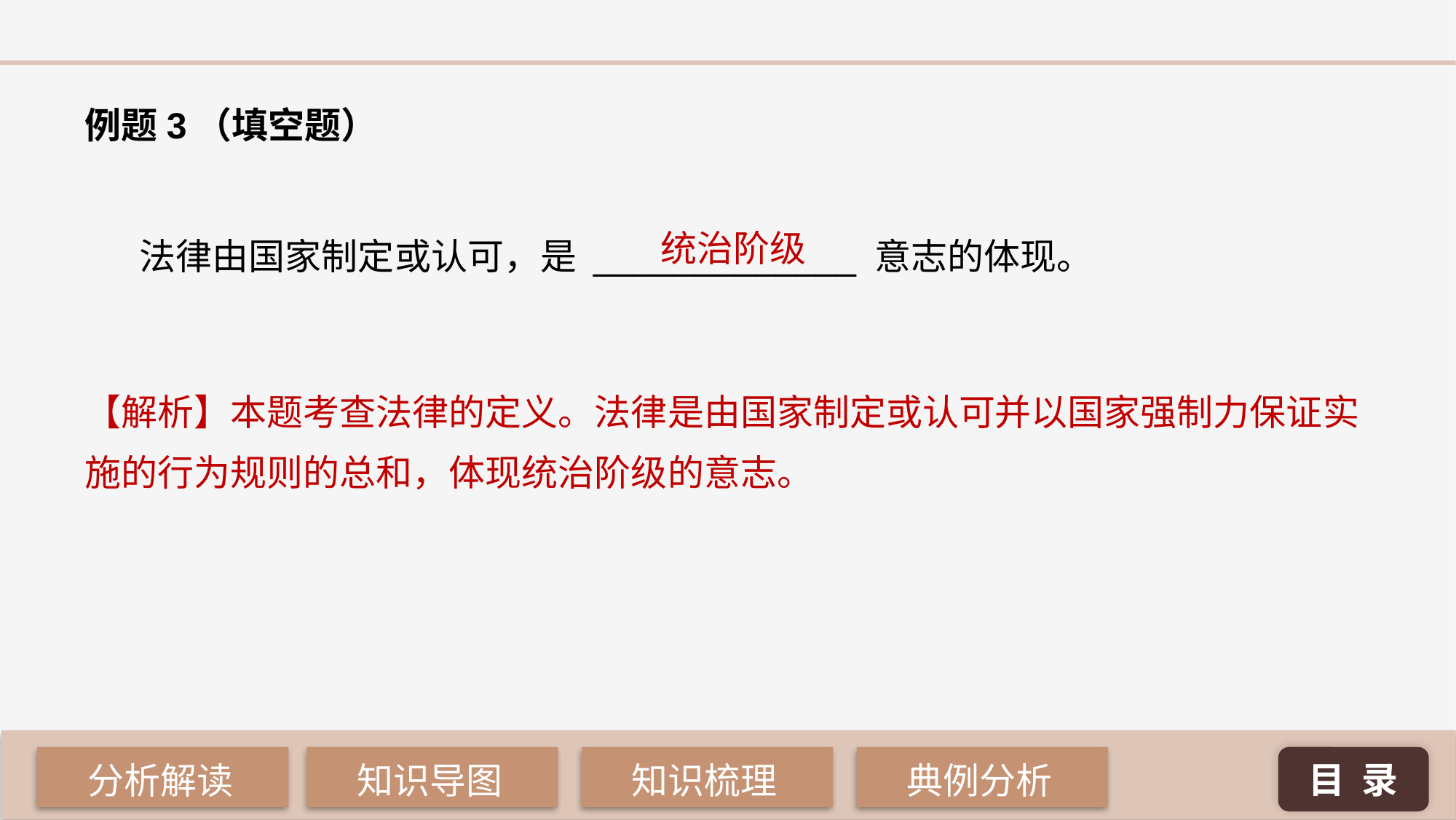

例题3（填空题）
法律由国家制定或认可，是 _____________ 意志的体现。
统治阶级
【解析】本题考查法律的定义。法律是由国家制定或认可并以国家强制力保证实施的行为规则的总和，体现统治阶级的意志。